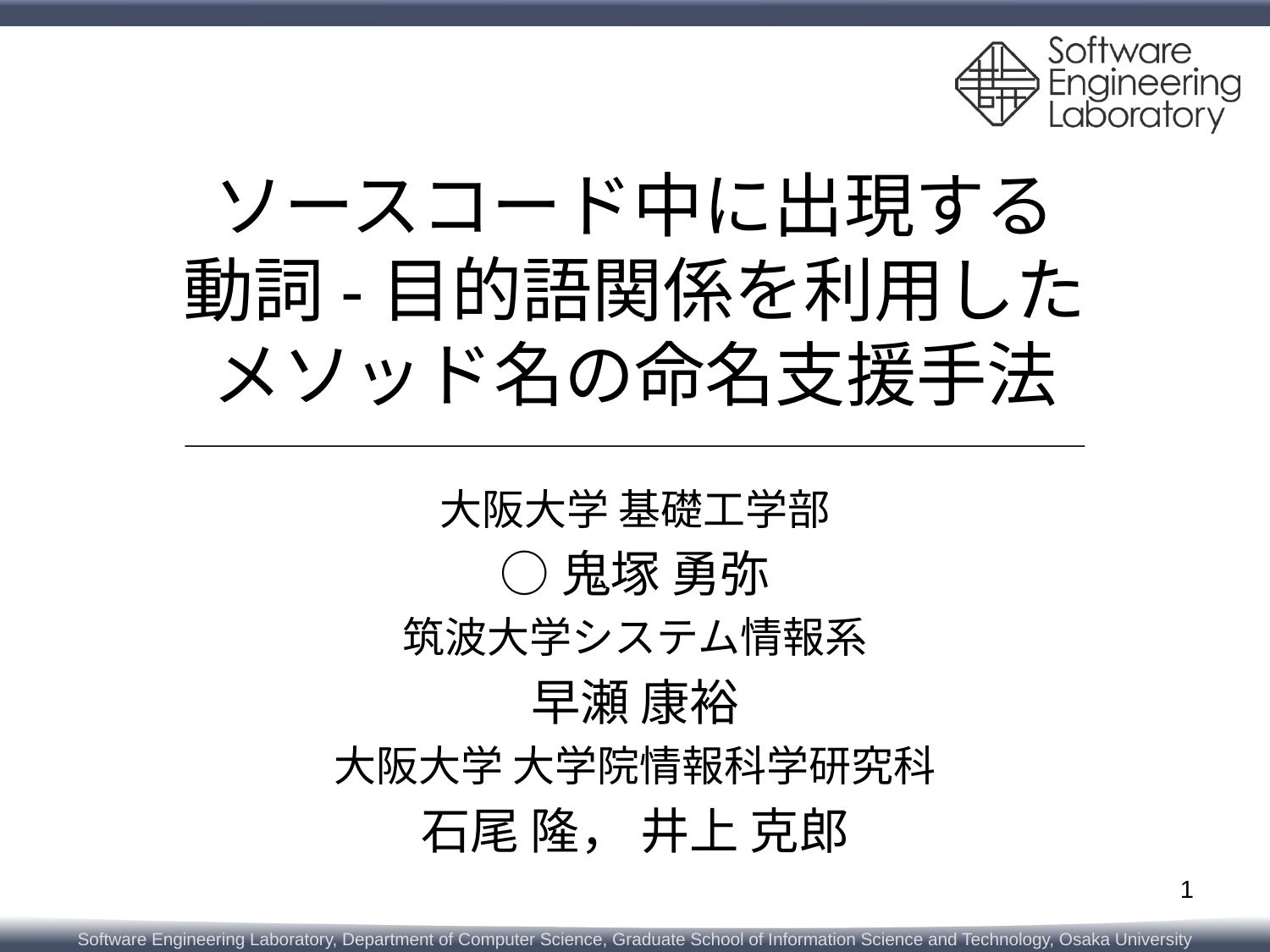

# ソースコード中に出現する 動詞-目的語関係を利用した メソッド名の命名支援手法
大阪大学 基礎工学部
○鬼塚 勇弥
筑波大学システム情報系
早瀬 康裕
大阪大学 大学院情報科学研究科
石尾 隆， 井上 克郎
1